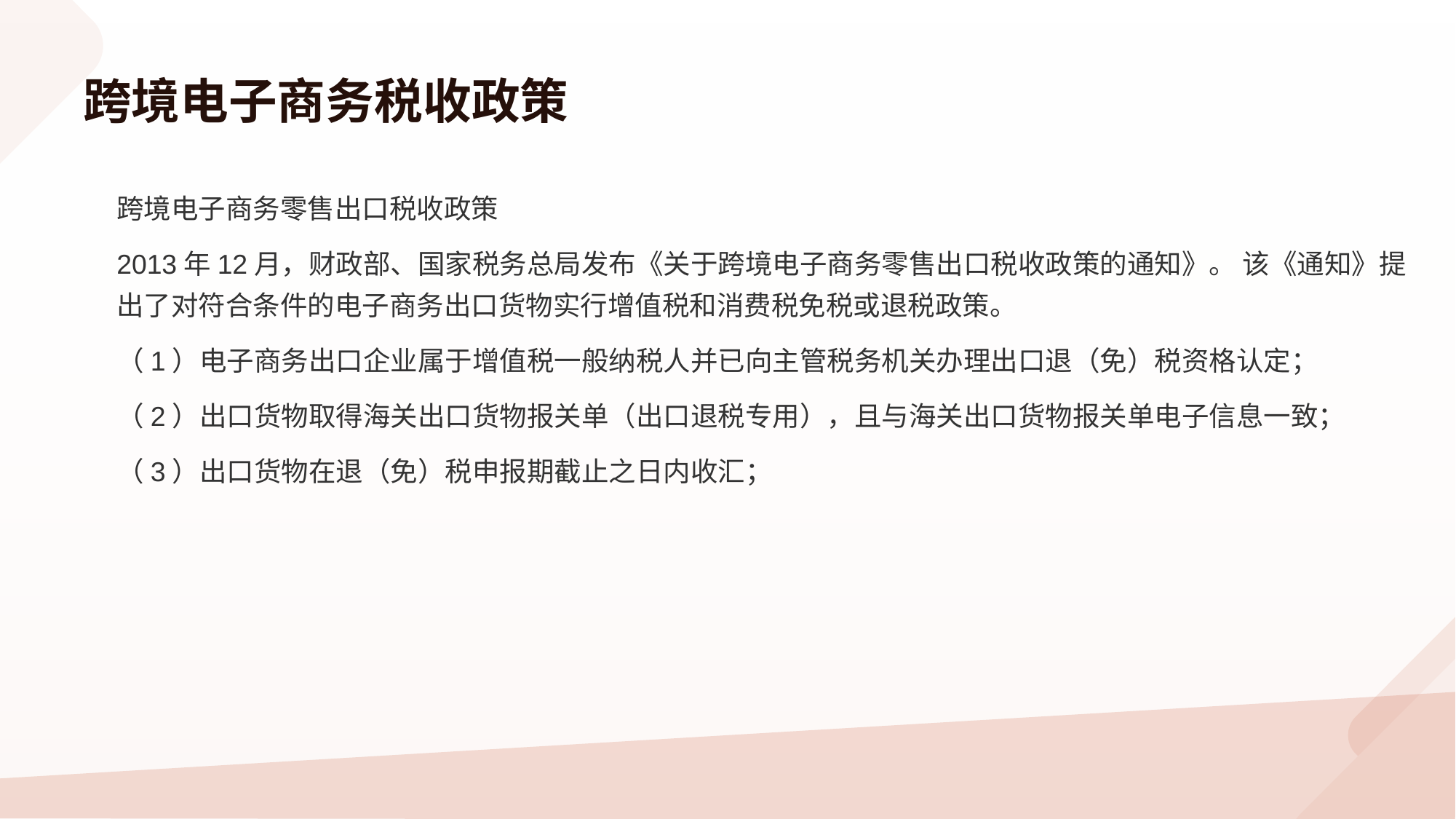

# 跨境电子商务税收政策
跨境电子商务零售出口税收政策
2013年12月，财政部、国家税务总局发布《关于跨境电子商务零售出口税收政策的通知》。 该《通知》提出了对符合条件的电子商务出口货物实行增值税和消费税免税或退税政策。
（1）电子商务出口企业属于增值税一般纳税人并已向主管税务机关办理出口退（免）税资格认定；
（2）出口货物取得海关出口货物报关单（出口退税专用），且与海关出口货物报关单电子信息一致；
（3）出口货物在退（免）税申报期截止之日内收汇；